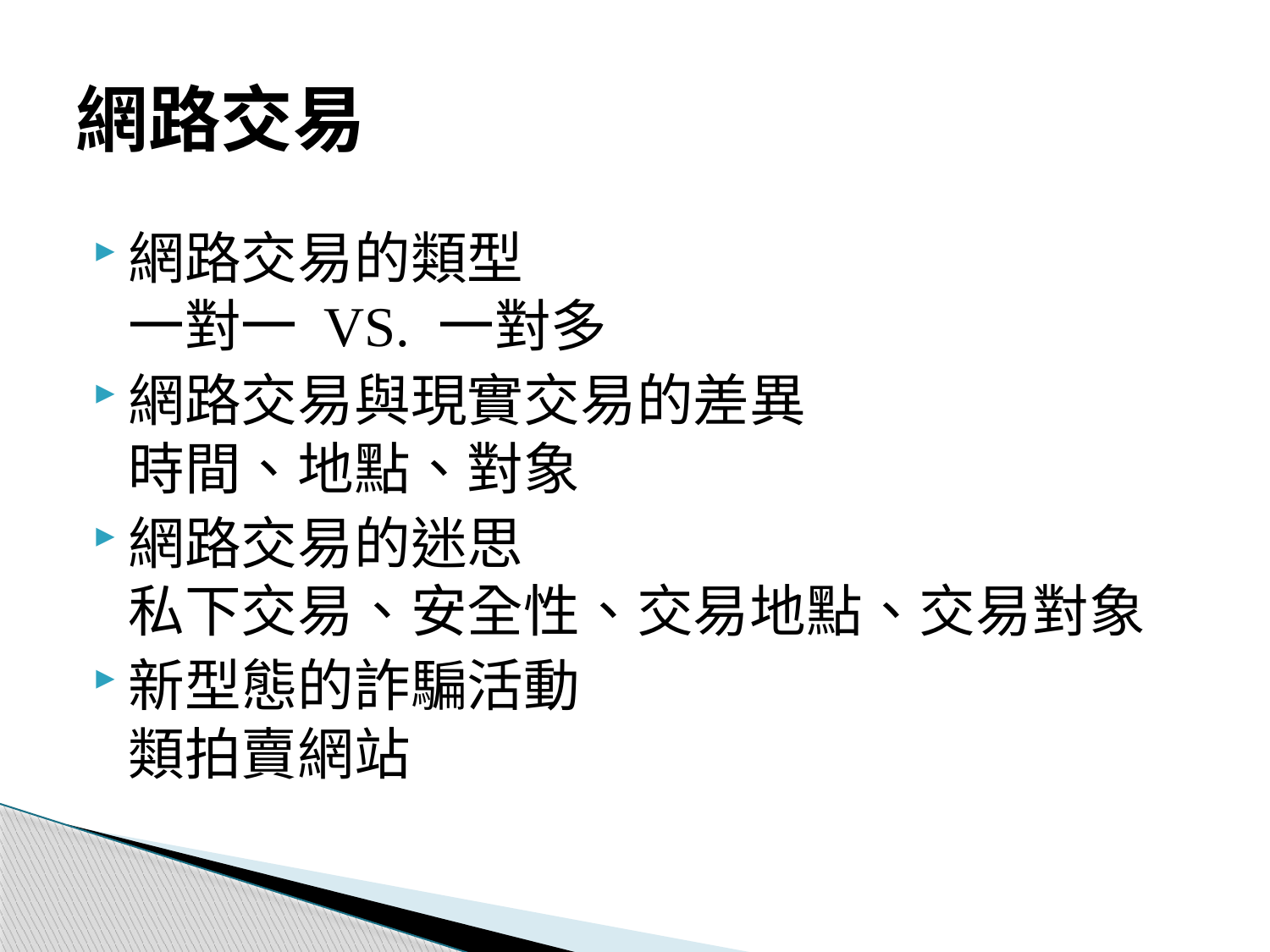

# 網路交易
網路交易的類型
一對一 VS. 一對多
網路交易與現實交易的差異
時間、地點、對象
網路交易的迷思
私下交易、安全性、交易地點、交易對象
新型態的詐騙活動
類拍賣網站